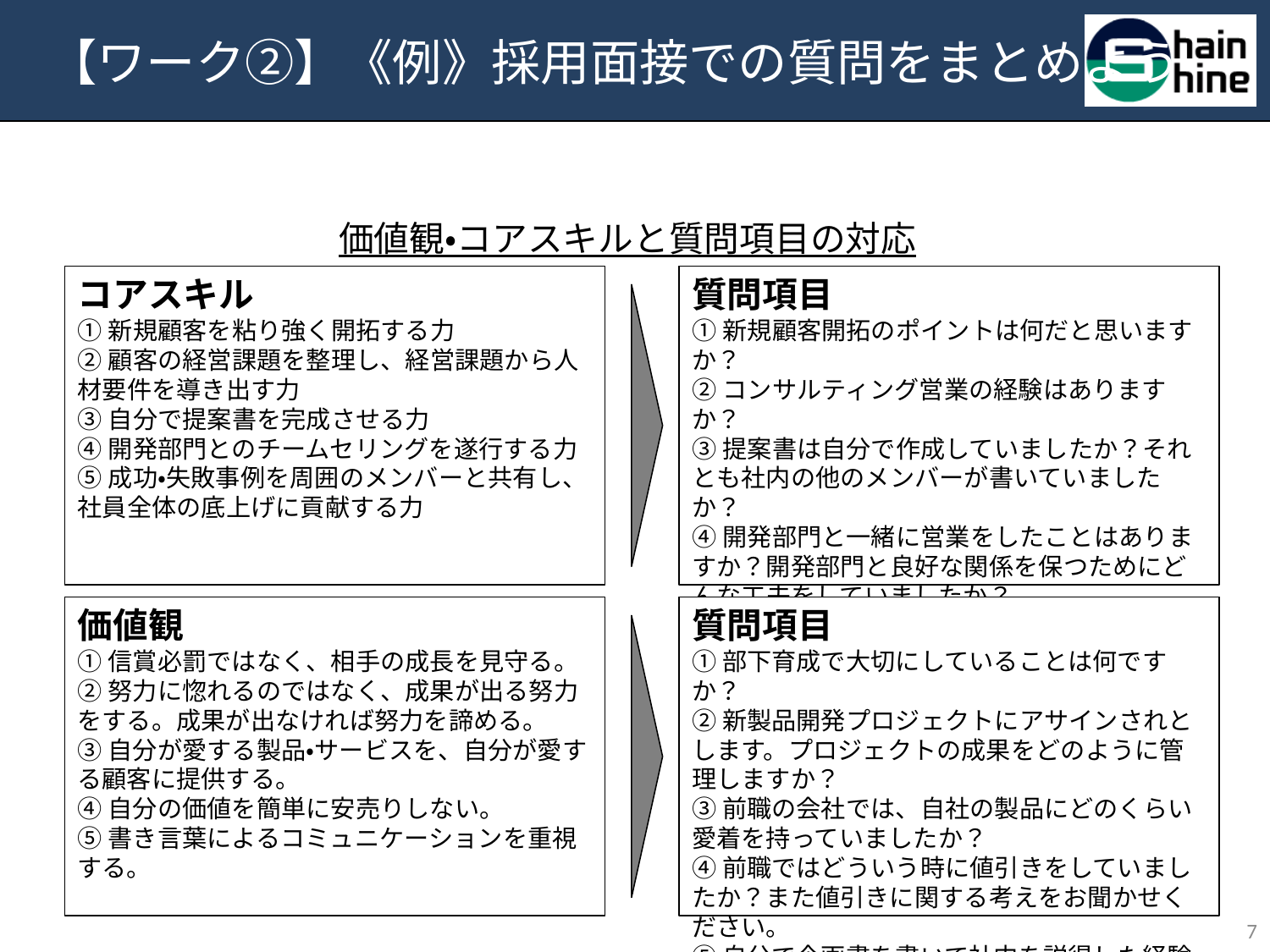

# 【ワーク②】《例》採用面接での質問をまとめよう

価値観・コアスキルと質問項目の対応
コアスキル
①新規顧客を粘り強く開拓する力
②顧客の経営課題を整理し、経営課題から人材要件を導き出す力
③自分で提案書を完成させる力
④開発部門とのチームセリングを遂行する力
⑤成功・失敗事例を周囲のメンバーと共有し、社員全体の底上げに貢献する力
質問項目
①新規顧客開拓のポイントは何だと思いますか？
②コンサルティング営業の経験はありますか？
③提案書は自分で作成していましたか？それとも社内の他のメンバーが書いていましたか？
④開発部門と一緒に営業をしたことはありますか？開発部門と良好な関係を保つためにどんな工夫をしていましたか？
⑤商談事例の横展開・共有を積極的に行っていましたか？どのような効果が得られましたか？

価値観
①信賞必罰ではなく、相手の成長を見守る。
②努力に惚れるのではなく、成果が出る努力をする。成果が出なければ努力を諦める。
③自分が愛する製品・サービスを、自分が愛する顧客に提供する。
④自分の価値を簡単に安売りしない。
⑤書き言葉によるコミュニケーションを重視する。
質問項目
①部下育成で大切にしていることは何ですか？
②新製品開発プロジェクトにアサインされとします。プロジェクトの成果をどのように管理しますか？
③前職の会社では、自社の製品にどのくらい愛着を持っていましたか？
④前職ではどういう時に値引きをしていましたか？また値引きに関する考えをお聞かせください。
⑤自分で企画書を書いて社内を説得した経験はありますか？

7